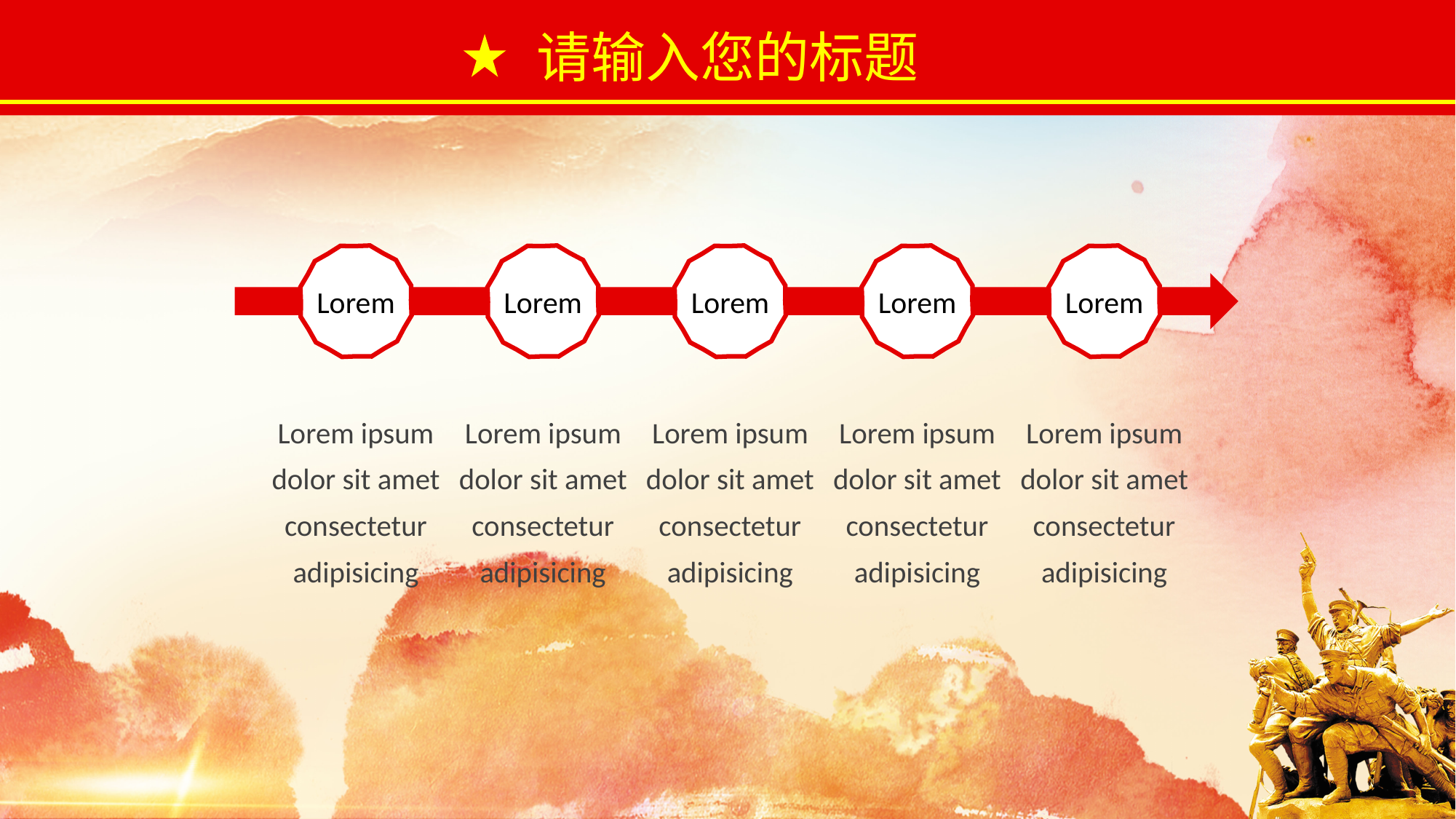

请输入您的标题

Lorem
Lorem ipsum dolor sit amet consectetur adipisicing
Lorem
Lorem ipsum dolor sit amet consectetur adipisicing
Lorem
Lorem ipsum dolor sit amet consectetur adipisicing
Lorem
Lorem ipsum dolor sit amet consectetur adipisicing
Lorem
Lorem ipsum dolor sit amet consectetur adipisicing